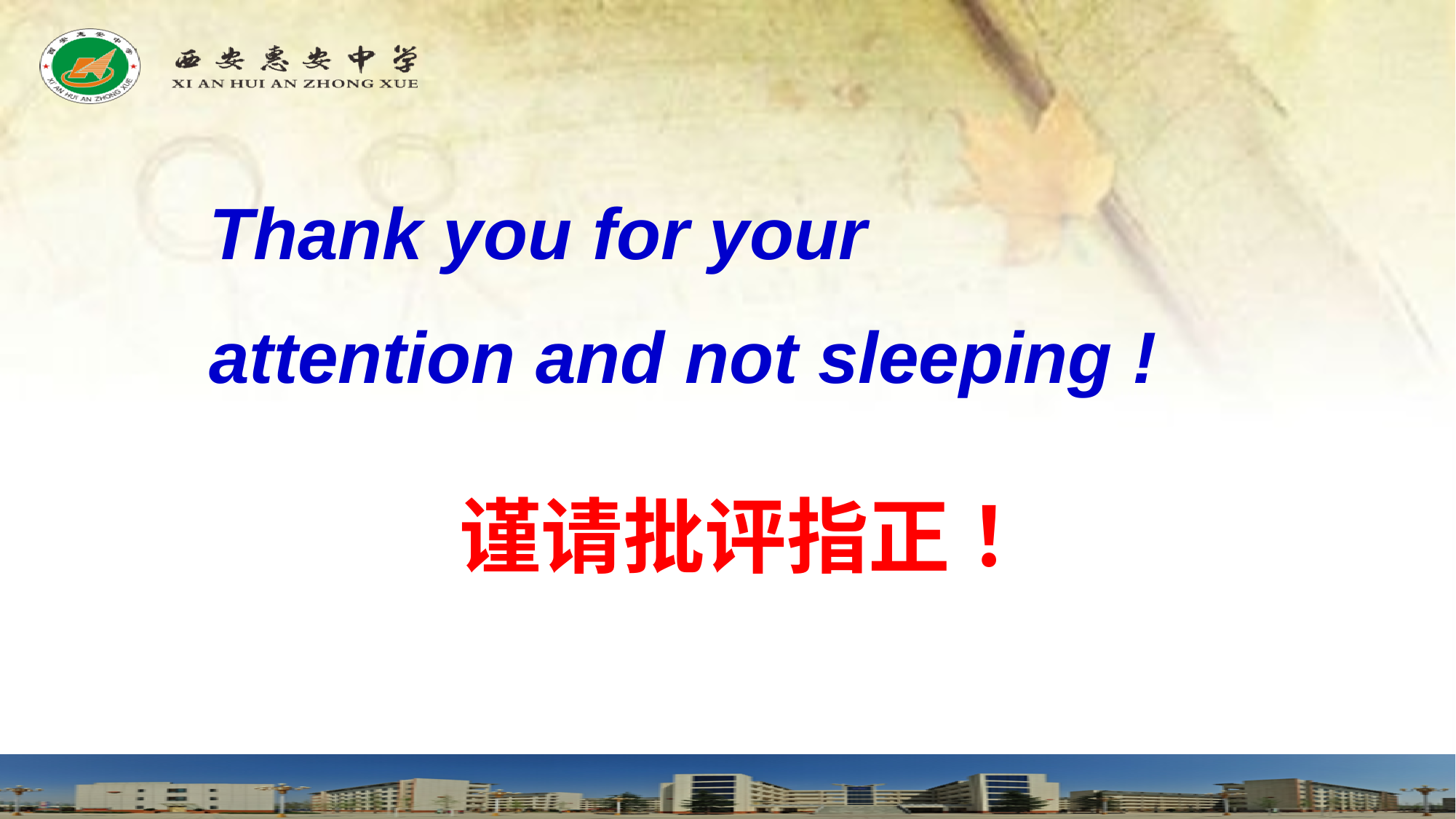

Thank you for your
attention and not sleeping !
谨请批评指正 ！